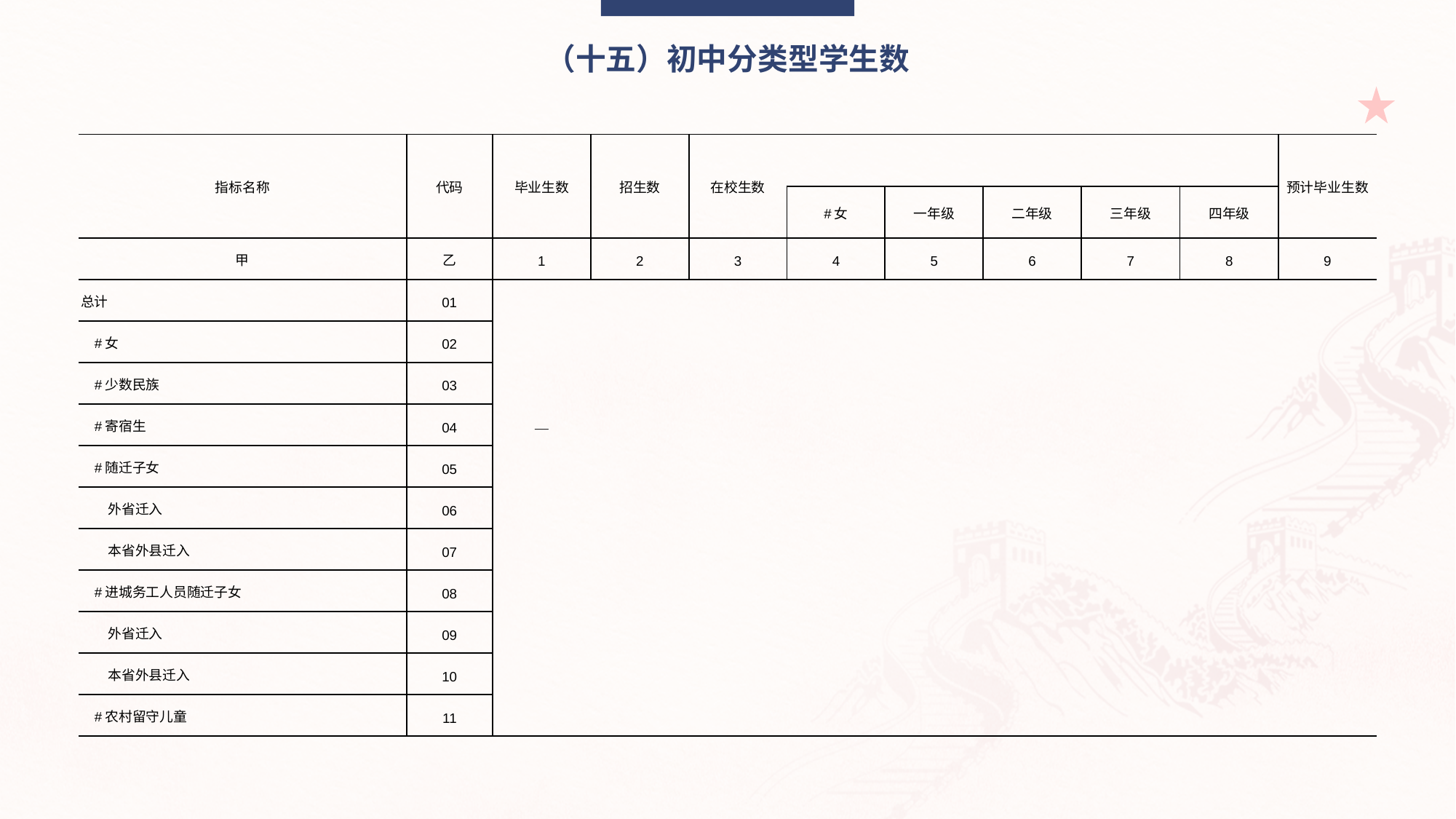

（十五）初中分类型学生数
| 指标名称 | 代码 | 毕业生数 | 招生数 | 在校生数 |  |  |  |  |  | 预计毕业生数 |
| --- | --- | --- | --- | --- | --- | --- | --- | --- | --- | --- |
|  |  |  |  |  | #女 | 一年级 | 二年级 | 三年级 | 四年级 |  |
| 甲 | 乙 | 1 | 2 | 3 | 4 | 5 | 6 | 7 | 8 | 9 |
| 总计 | 01 |  |  |  |  |  |  |  |  |  |
| #女 | 02 |  |  |  |  |  |  |  |  |  |
| #少数民族 | 03 |  |  |  |  |  |  |  |  |  |
| #寄宿生 | 04 | — |  |  |  |  |  |  |  |  |
| #随迁子女 | 05 |  |  |  |  |  |  |  |  |  |
| 外省迁入 | 06 |  |  |  |  |  |  |  |  |  |
| 本省外县迁入 | 07 |  |  |  |  |  |  |  |  |  |
| #进城务工人员随迁子女 | 08 |  |  |  |  |  |  |  |  |  |
| 外省迁入 | 09 |  |  |  |  |  |  |  |  |  |
| 本省外县迁入 | 10 |  |  |  |  |  |  |  |  |  |
| #农村留守儿童 | 11 |  |  |  |  |  |  |  |  |  |